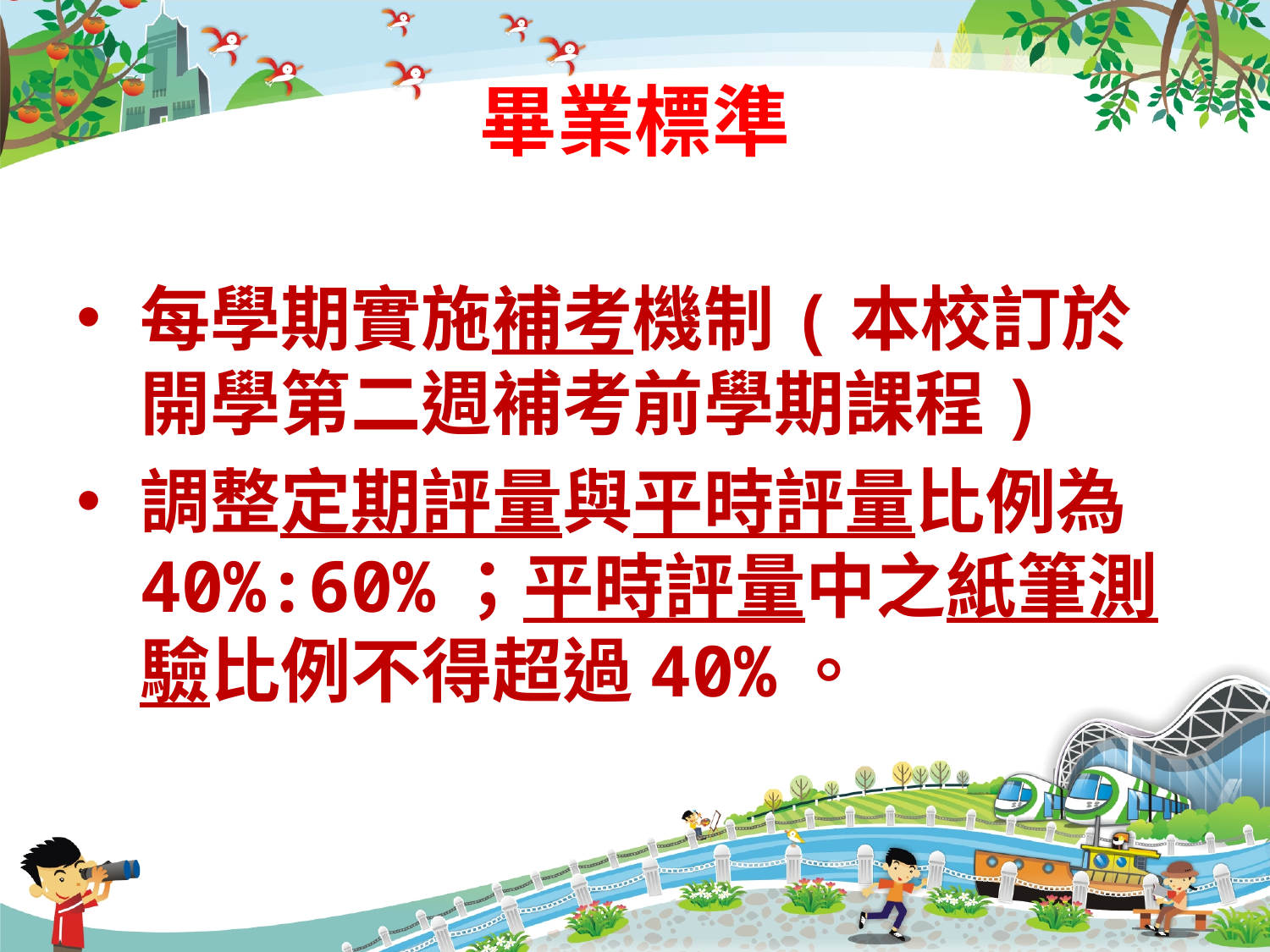

畢業標準
每學期實施補考機制(本校訂於開學第二週補考前學期課程)
調整定期評量與平時評量比例為40%:60%；平時評量中之紙筆測驗比例不得超過40%。